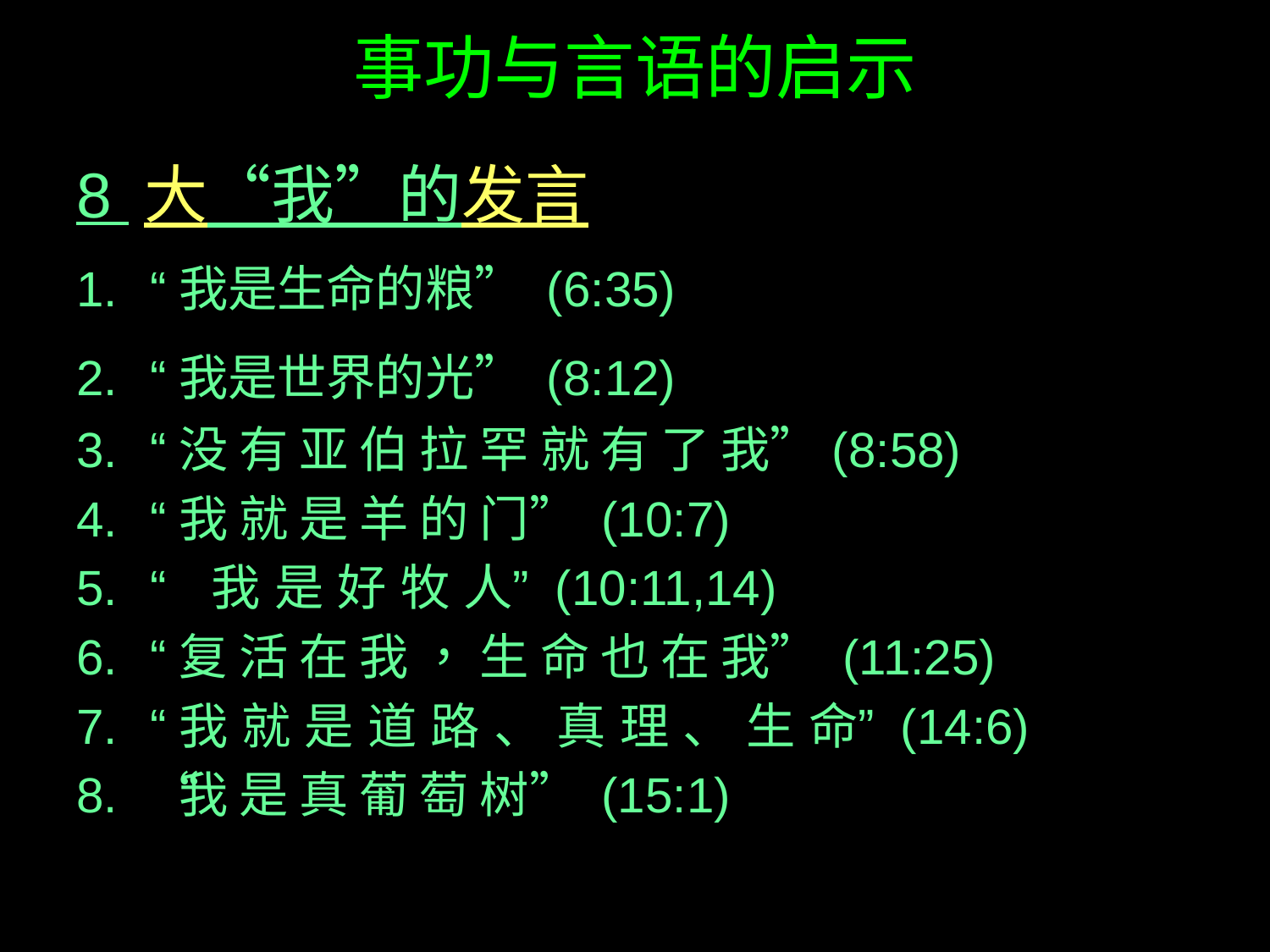

# 事功与言语的启示
8 大“我”的发言
1.	“我是生命的粮” (6:35)
2.	“我是世界的光” (8:12)
3.	“没 有 亚 伯 拉 罕 就 有 了 我”(8:58)
4.	“我 就 是 羊 的 门” (10:7)
“我 是 好 牧 人” (10:11,14)
6.	“复 活 在 我 ， 生 命 也 在 我” (11:25)
7.	“我 就 是 道 路 、 真 理 、 生 命” (14:6)
“我 是 真 葡 萄 树” (15:1)